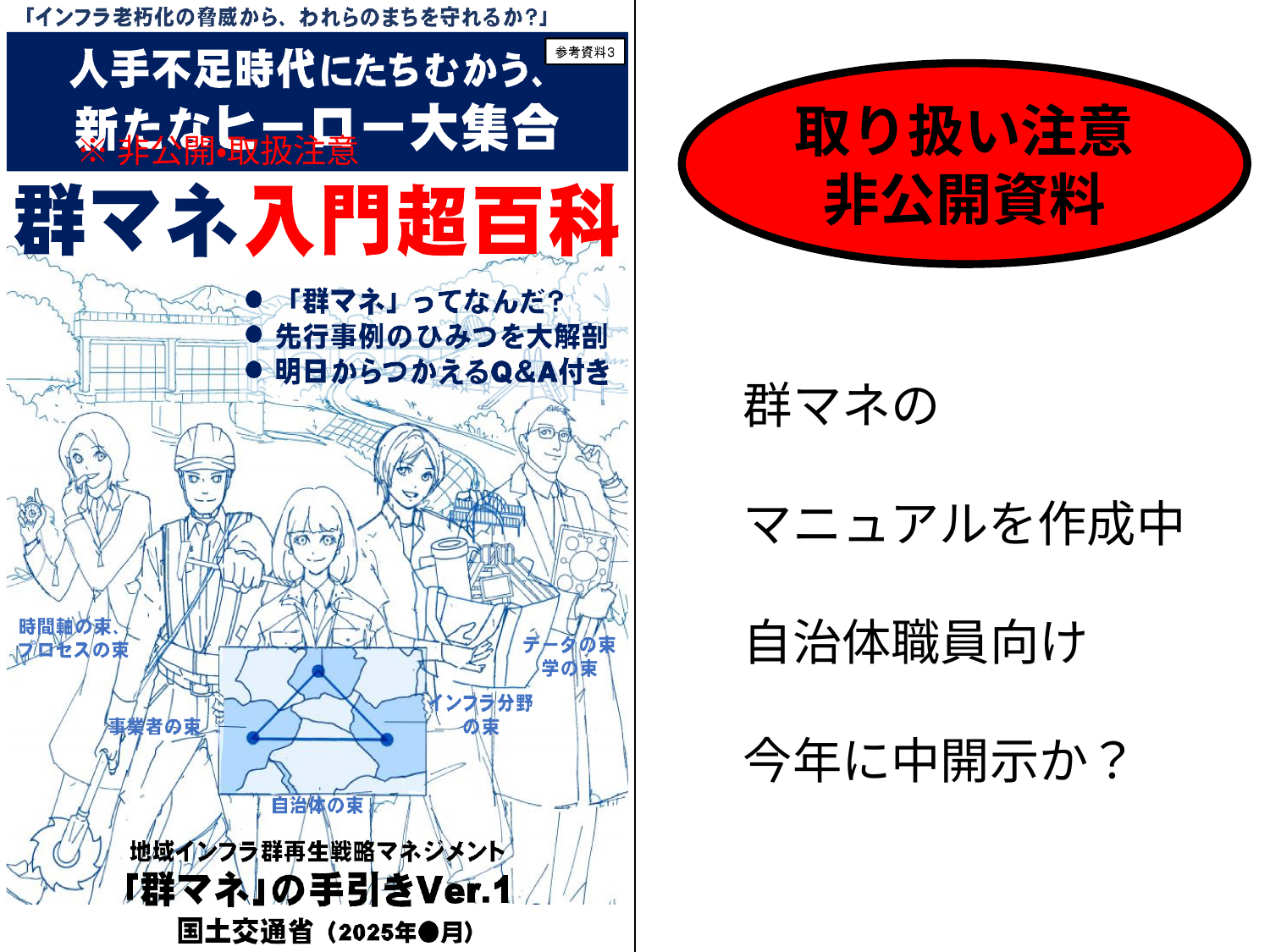

取り扱い注意
非公開資料
# ※非公開・取扱注意
群マネの

マニュアルを作成中

自治体職員向け

今年に中開示か？